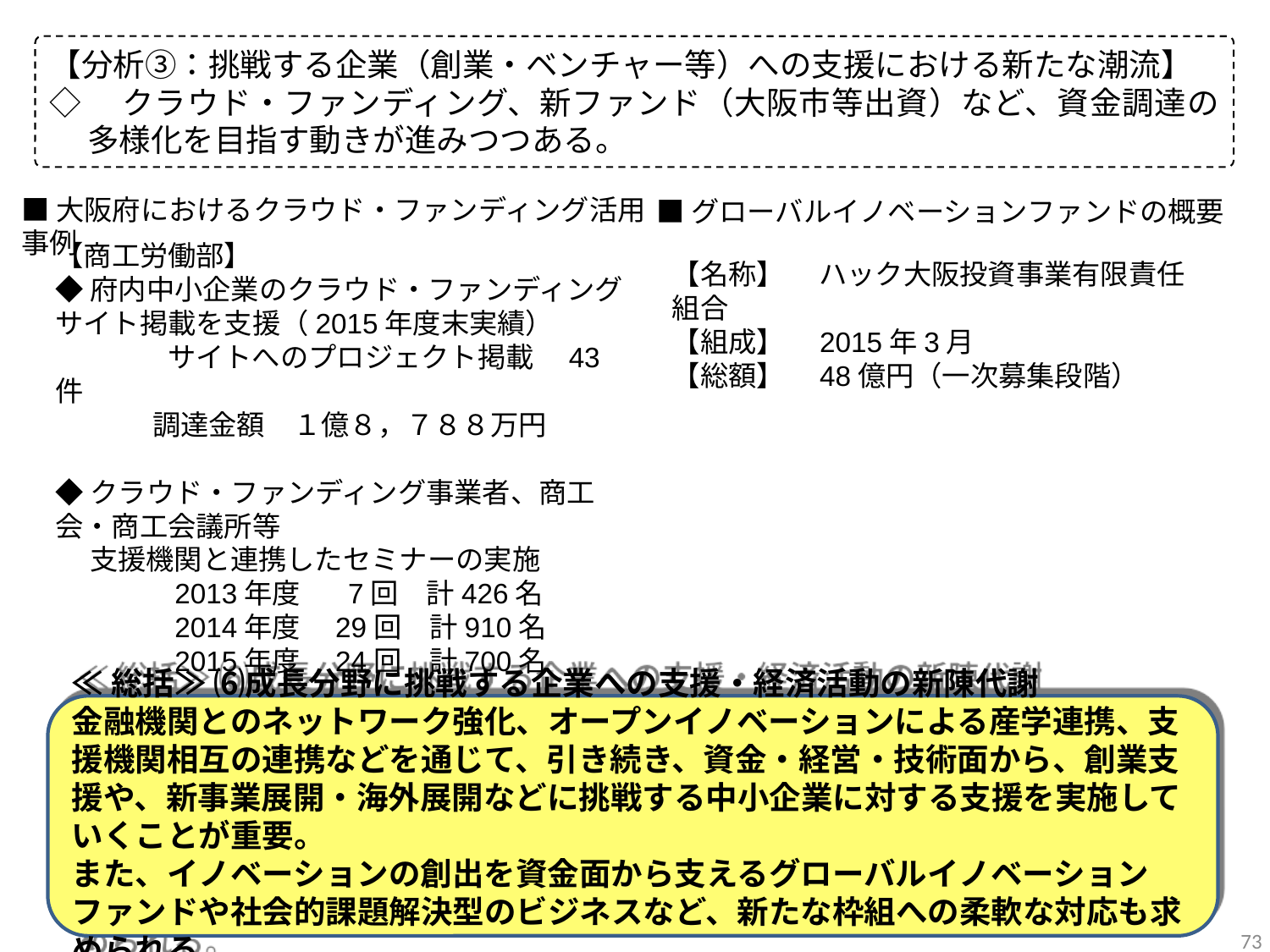

【分析③：挑戦する企業（創業・ベンチャー等）への支援における新たな潮流】
◇　クラウド・ファンディング、新ファンド（大阪市等出資）など、資金調達の多様化を目指す動きが進みつつある。
■大阪府におけるクラウド・ファンディング活用事例
■グローバルイノベーションファンドの概要
【商工労働部】
◆府内中小企業のクラウド・ファンディングサイト掲載を支援（2015年度末実績）
　　　　サイトへのプロジェクト掲載　43件
　　　  調達金額　１億８，７８８万円

◆クラウド・ファンディング事業者、商工会・商工会議所等
　 支援機関と連携したセミナーの実施
　　　　2013年度　  7回　計426名
　　　　2014年度　29回　計910名
　　　　2015年度　24回　計700名
【名称】　 ハック大阪投資事業有限責任組合
【組成】　2015年3月
【総額】　48億円（一次募集段階）
≪総括≫ ⑹成長分野に挑戦する企業への支援・経済活動の新陳代謝
金融機関とのネットワーク強化、オープンイノベーションによる産学連携、支援機関相互の連携などを通じて、引き続き、資金・経営・技術面から、創業支援や、新事業展開・海外展開などに挑戦する中小企業に対する支援を実施していくことが重要。
また、イノベーションの創出を資金面から支えるグローバルイノベーションファンドや社会的課題解決型のビジネスなど、新たな枠組への柔軟な対応も求められる。
73